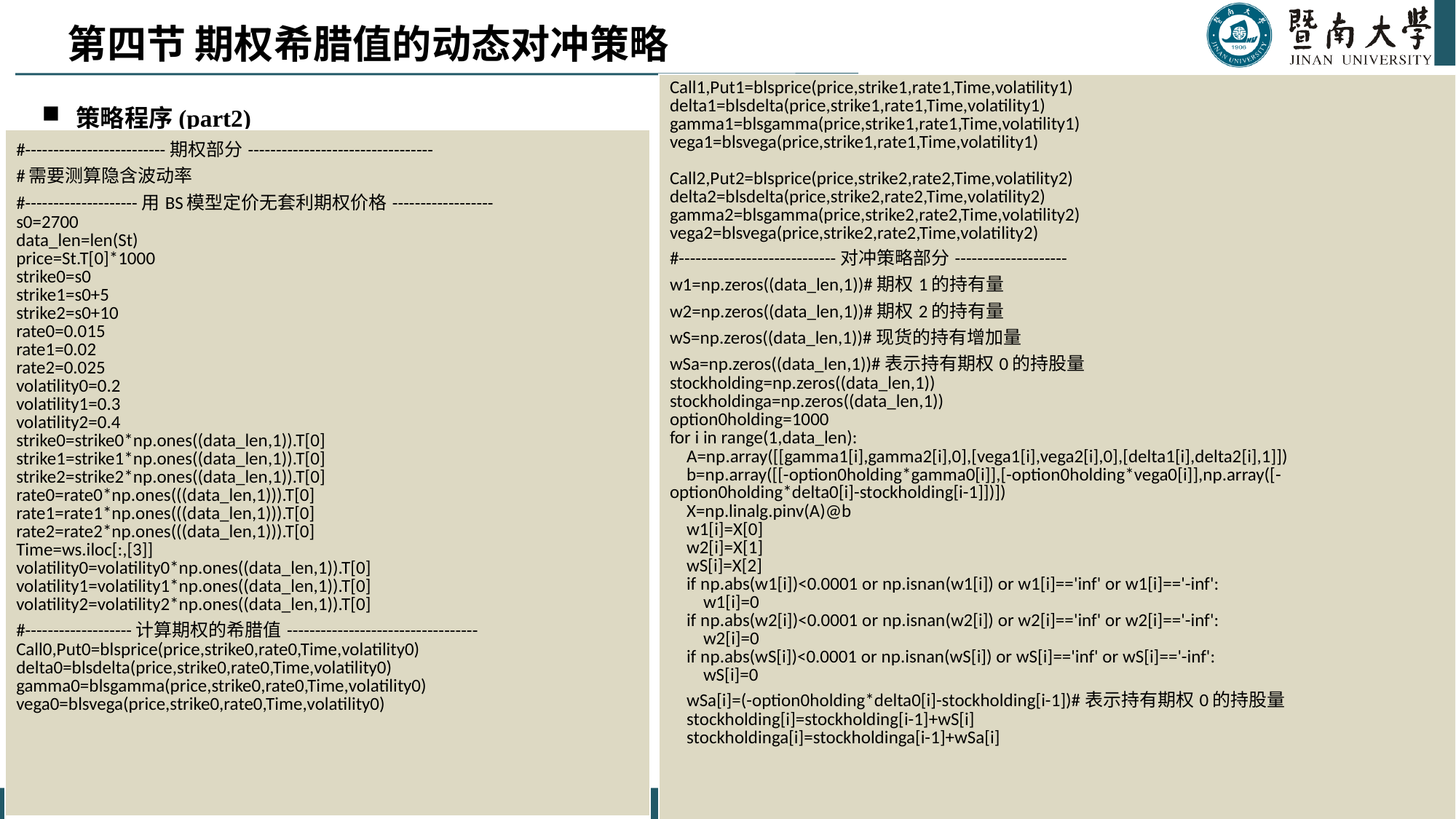

第四节 期权希腊值的动态对冲策略
| Call1,Put1=blsprice(price,strike1,rate1,Time,volatility1) delta1=blsdelta(price,strike1,rate1,Time,volatility1) gamma1=blsgamma(price,strike1,rate1,Time,volatility1) vega1=blsvega(price,strike1,rate1,Time,volatility1) Call2,Put2=blsprice(price,strike2,rate2,Time,volatility2) delta2=blsdelta(price,strike2,rate2,Time,volatility2) gamma2=blsgamma(price,strike2,rate2,Time,volatility2) vega2=blsvega(price,strike2,rate2,Time,volatility2) #----------------------------对冲策略部分-------------------- w1=np.zeros((data\_len,1))#期权1的持有量 w2=np.zeros((data\_len,1))#期权2的持有量 wS=np.zeros((data\_len,1))#现货的持有增加量 wSa=np.zeros((data\_len,1))#表示持有期权0的持股量 stockholding=np.zeros((data\_len,1)) stockholdinga=np.zeros((data\_len,1)) option0holding=1000 for i in range(1,data\_len): A=np.array([[gamma1[i],gamma2[i],0],[vega1[i],vega2[i],0],[delta1[i],delta2[i],1]]) b=np.array([[-option0holding\*gamma0[i]],[-option0holding\*vega0[i]],np.array([-option0holding\*delta0[i]-stockholding[i-1]])]) X=np.linalg.pinv(A)@b w1[i]=X[0] w2[i]=X[1] wS[i]=X[2] if np.abs(w1[i])<0.0001 or np.isnan(w1[i]) or w1[i]=='inf' or w1[i]=='-inf': w1[i]=0 if np.abs(w2[i])<0.0001 or np.isnan(w2[i]) or w2[i]=='inf' or w2[i]=='-inf': w2[i]=0 if np.abs(wS[i])<0.0001 or np.isnan(wS[i]) or wS[i]=='inf' or wS[i]=='-inf': wS[i]=0 wSa[i]=(-option0holding\*delta0[i]-stockholding[i-1])#表示持有期权0的持股量 stockholding[i]=stockholding[i-1]+wS[i] stockholdinga[i]=stockholdinga[i-1]+wSa[i] |
| --- |
策略程序(part2)

| #-------------------------期权部分--------------------------------- #需要测算隐含波动率 #--------------------用BS模型定价无套利期权价格------------------ s0=2700 data\_len=len(St) price=St.T[0]\*1000 strike0=s0 strike1=s0+5 strike2=s0+10 rate0=0.015 rate1=0.02 rate2=0.025 volatility0=0.2 volatility1=0.3 volatility2=0.4 strike0=strike0\*np.ones((data\_len,1)).T[0] strike1=strike1\*np.ones((data\_len,1)).T[0] strike2=strike2\*np.ones((data\_len,1)).T[0] rate0=rate0\*np.ones(((data\_len,1))).T[0] rate1=rate1\*np.ones(((data\_len,1))).T[0] rate2=rate2\*np.ones(((data\_len,1))).T[0] Time=ws.iloc[:,[3]] volatility0=volatility0\*np.ones((data\_len,1)).T[0] volatility1=volatility1\*np.ones((data\_len,1)).T[0] volatility2=volatility2\*np.ones((data\_len,1)).T[0] #-------------------计算期权的希腊值---------------------------------- Call0,Put0=blsprice(price,strike0,rate0,Time,volatility0) delta0=blsdelta(price,strike0,rate0,Time,volatility0) gamma0=blsgamma(price,strike0,rate0,Time,volatility0) vega0=blsvega(price,strike0,rate0,Time,volatility0) |
| --- |